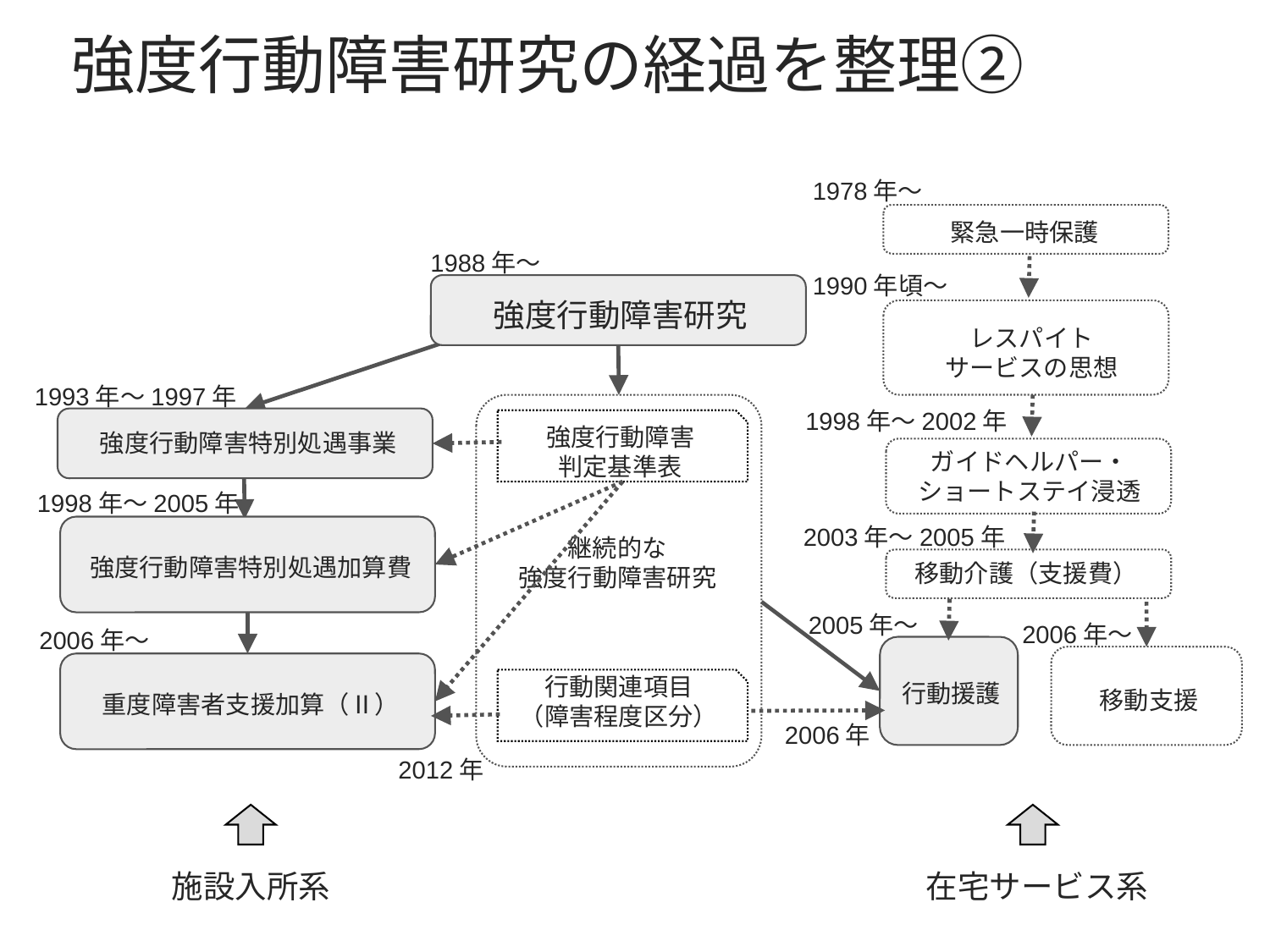

# 強度行動障害研究の経過を整理②
1978年～

緊急一時保護
1988年～

強度行動障害研究
1990年頃～

レスパイト
サービスの思想
1993年～1997年

強度行動障害特別処遇事業

1998年～2002年

強度行動障害
判定基準表

ガイドヘルパー・
ショートステイ浸透
1998年～2005年

強度行動障害特別処遇加算費
2003年～2005年
継続的な
強度行動障害研究

移動介護（支援費）
2005年～

行動援護
2006年～
2006年～

重度障害者支援加算（Ⅱ）

行動関連項目
（障害程度区分）

移動支援
2006年
2012年

施設入所系
在宅サービス系